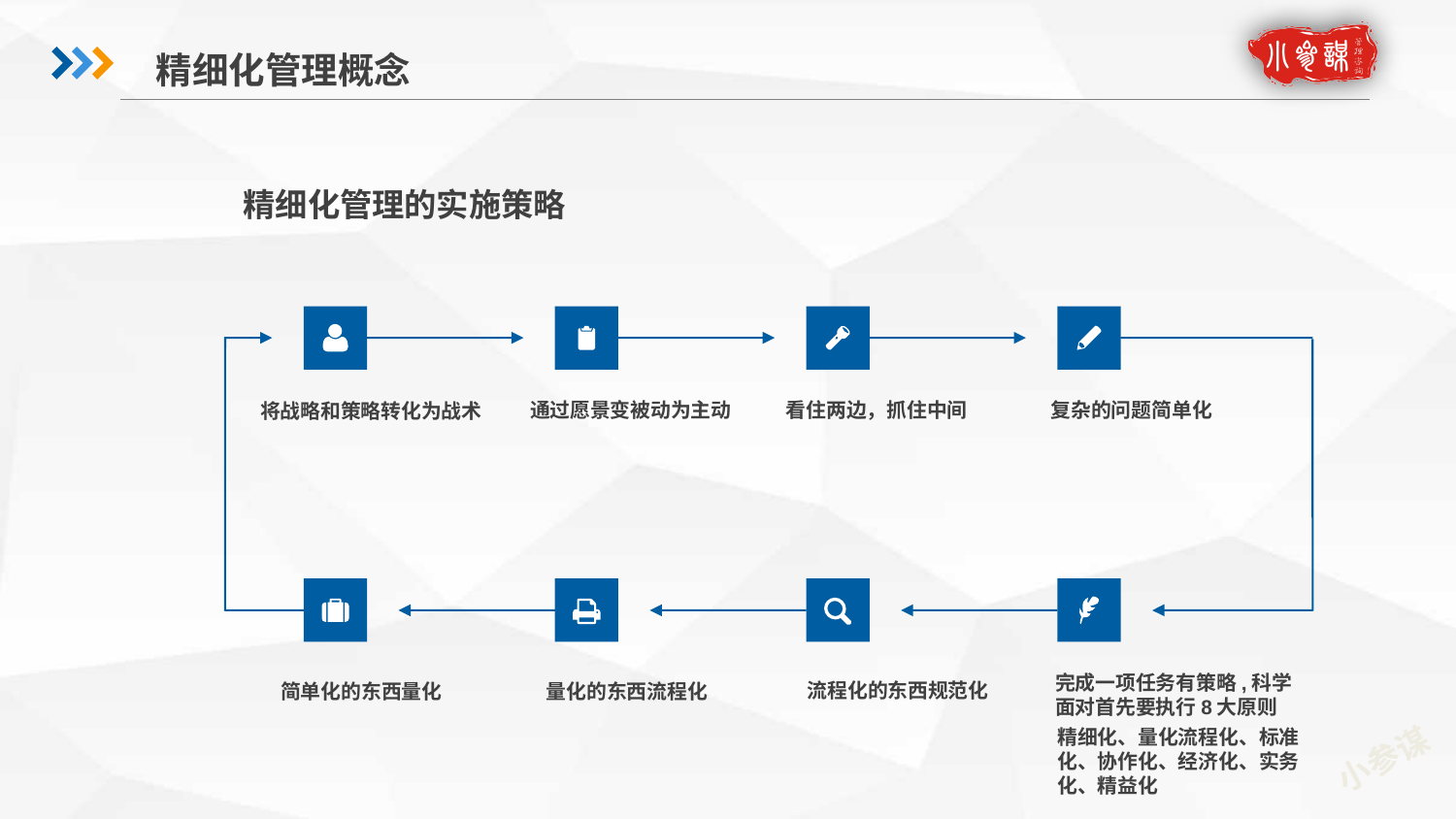

精细化管理概念
精细化管理的实施策略

将战略和策略转化为战术
通过愿景变被动为主动
复杂的问题简单化
看住两边，抓住中间

流程化的东西规范化
简单化的东西量化
量化的东西流程化
完成一项任务有策略,科学面对首先要执行8大原则
精细化、量化流程化、标准化、协作化、经济化、实务化、精益化